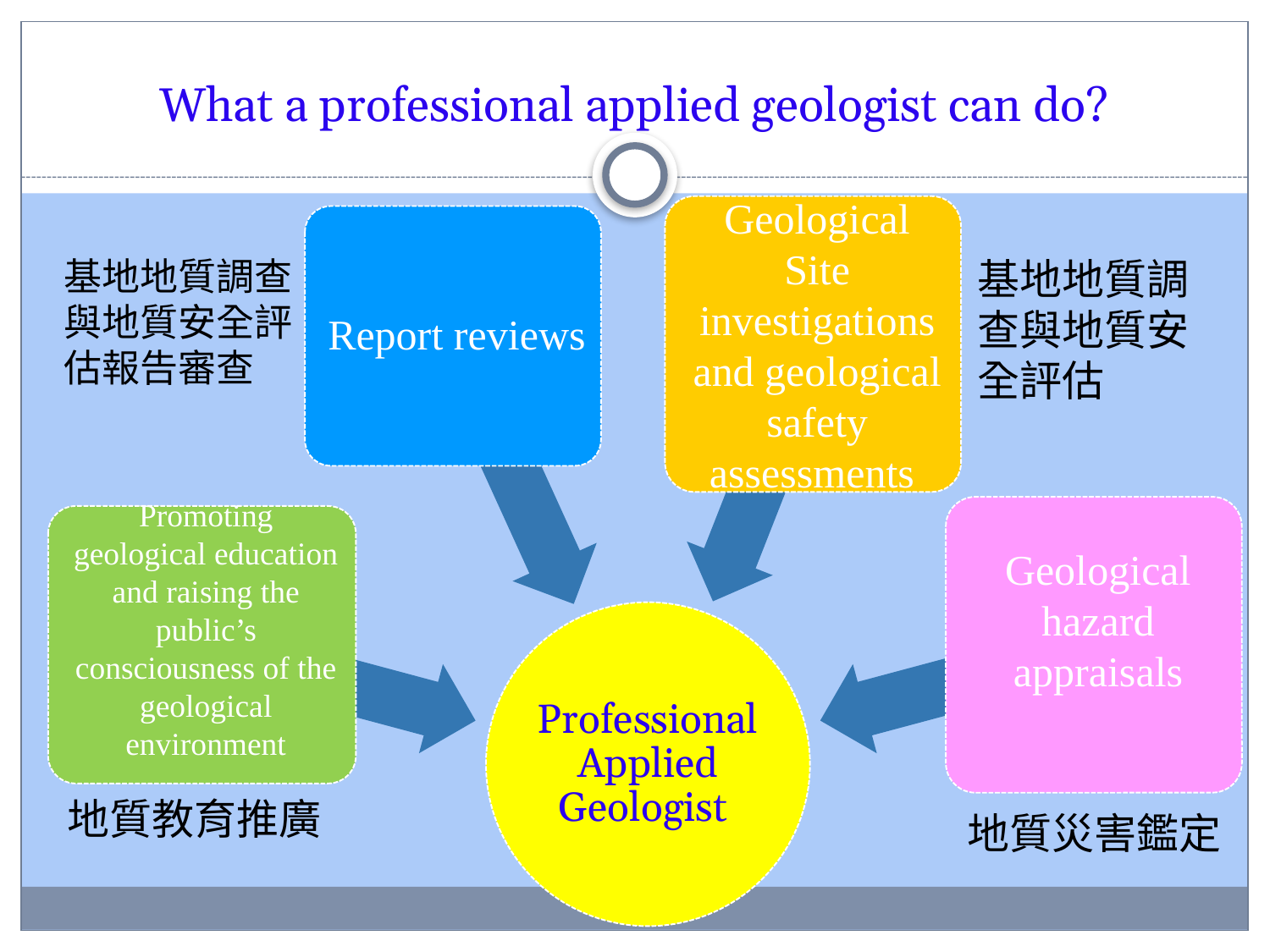

# What a professional applied geologist can do?
Professional Applied Geologist
Promoting geological education and raising the public’s consciousness of the geological environment

Report reviews
Geological Site investigations and geological safety assessments
Geological hazard appraisals

基地地質調查與地質安全評估報告審查
基地地質調查與地質安全評估
地質教育推廣
地質災害鑑定